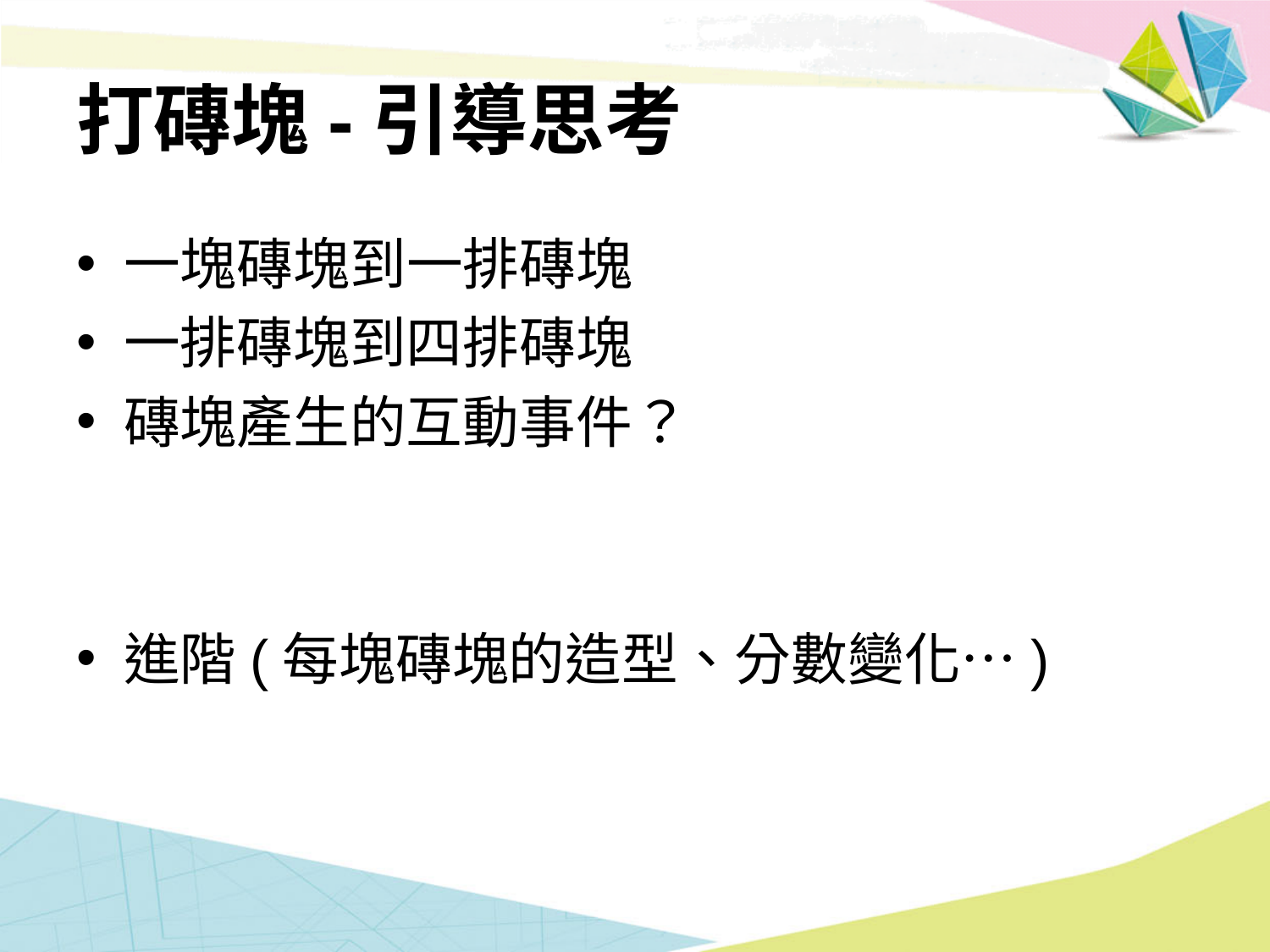

# 打磚塊-引導思考
一塊磚塊到一排磚塊
一排磚塊到四排磚塊
磚塊產生的互動事件？

進階(每塊磚塊的造型、分數變化…)